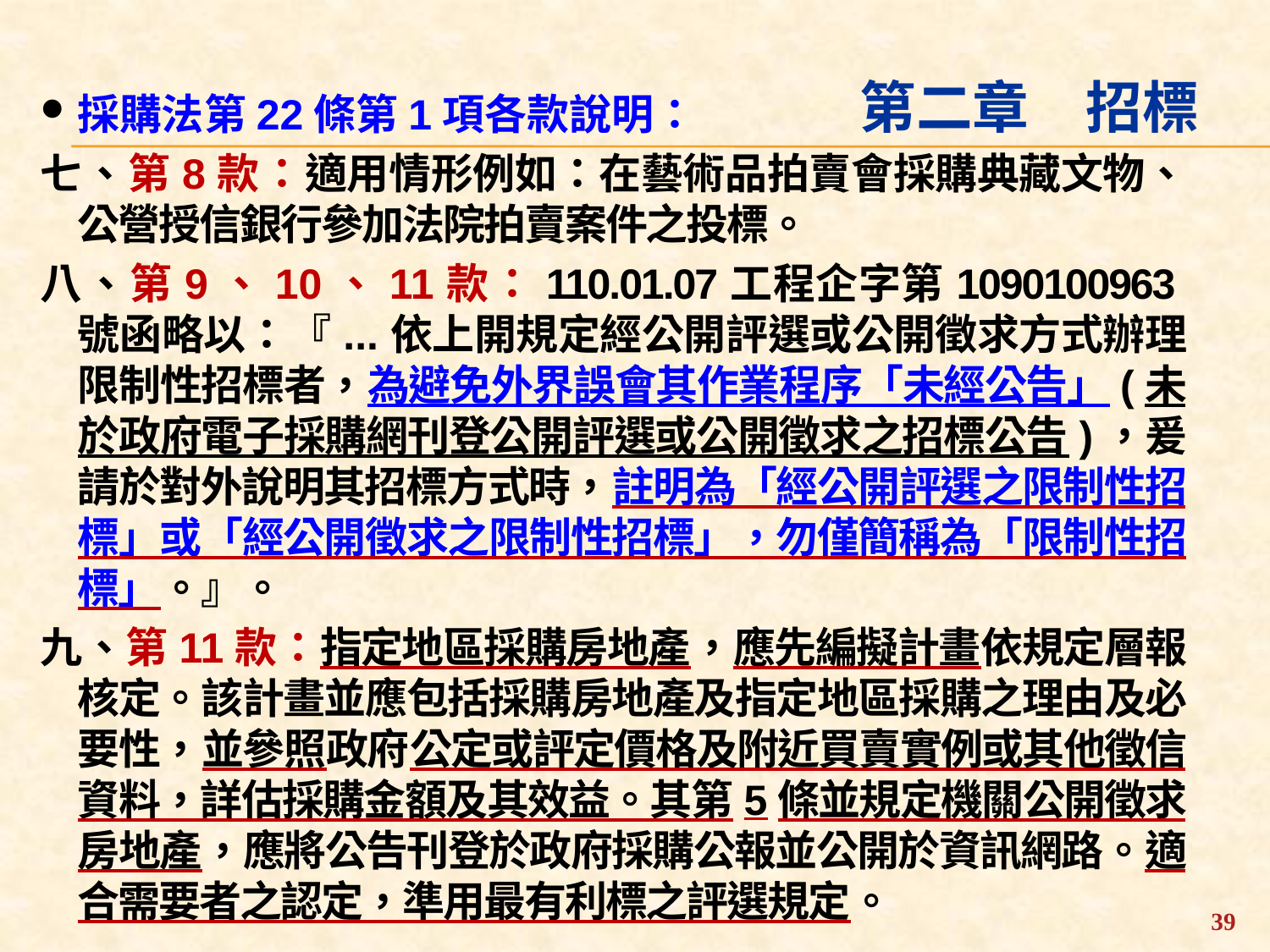

第二章　招標
採購法第22條第1項各款說明：
七、第8款：適用情形例如：在藝術品拍賣會採購典藏文物、公營授信銀行參加法院拍賣案件之投標。
八、第9、10、11款：110.01.07工程企字第1090100963號函略以：『...依上開規定經公開評選或公開徵求方式辦理限制性招標者，為避免外界誤會其作業程序「未經公告」(未於政府電子採購網刊登公開評選或公開徵求之招標公告)，爰請於對外說明其招標方式時，註明為「經公開評選之限制性招標」或「經公開徵求之限制性招標」，勿僅簡稱為「限制性招標」。』。
九、第11款：指定地區採購房地產，應先編擬計畫依規定層報核定。該計畫並應包括採購房地產及指定地區採購之理由及必要性，並參照政府公定或評定價格及附近買賣實例或其他徵信資料，詳估採購金額及其效益。其第5條並規定機關公開徵求房地產，應將公告刊登於政府採購公報並公開於資訊網路。適合需要者之認定，準用最有利標之評選規定。
39